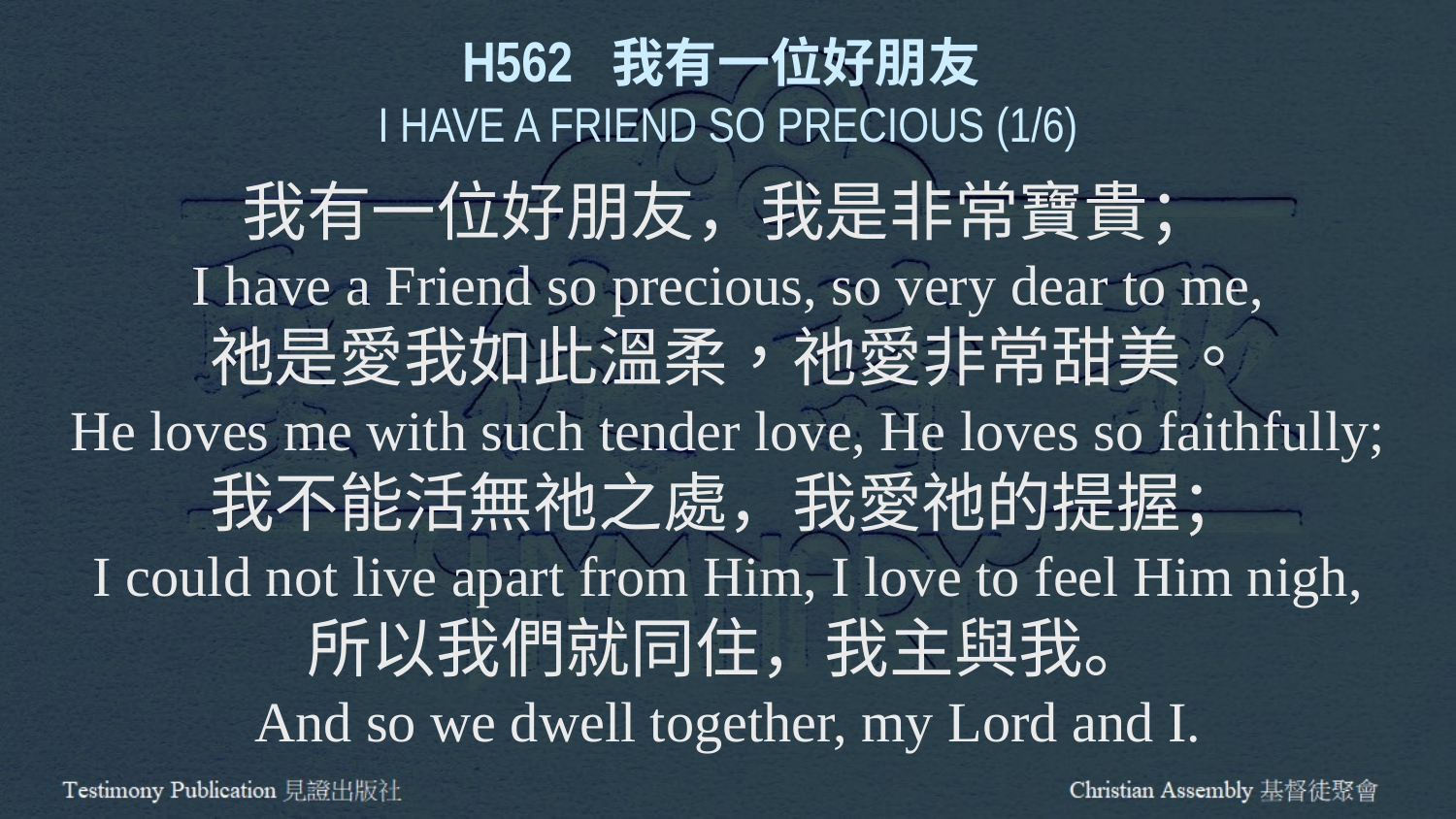

H562  我有一位好朋友
I HAVE A FRIEND SO PRECIOUS (1/6)
我有一位好朋友，我是非常寶貴；
I have a Friend so precious, so very dear to me,
祂是愛我如此溫柔，祂愛非常甜美。
He loves me with such tender love, He loves so faithfully;
我不能活無祂之處，我愛祂的提握；
I could not live apart from Him, I love to feel Him nigh,
所以我們就同住，我主與我。
And so we dwell together, my Lord and I.